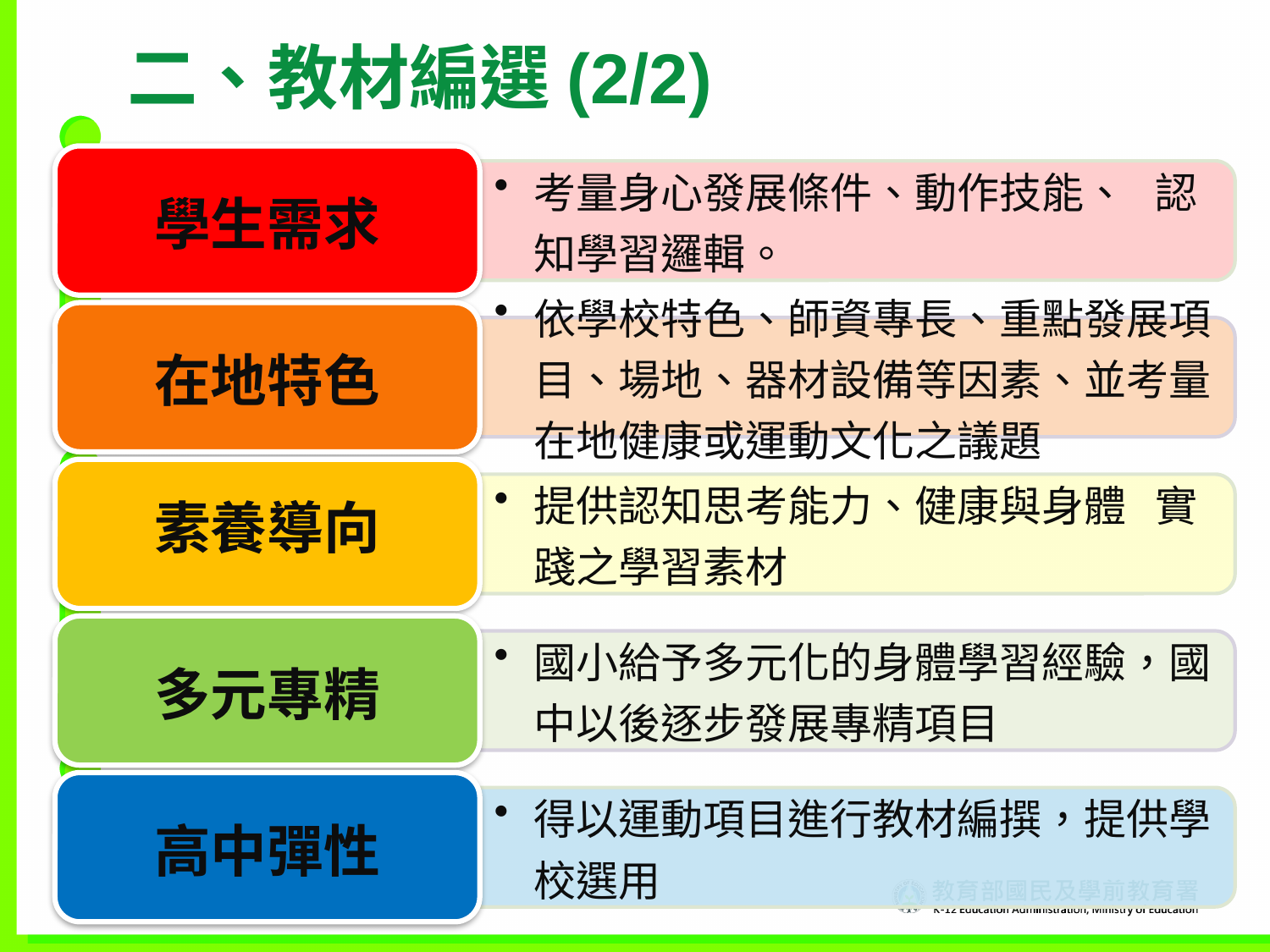

二、教材編選(2/2)
學生需求
在地特色
素養導向
多元專精
高中彈性
考量身心發展條件、動作技能、   認知學習邏輯。
依學校特色、師資專長、重點發展項目、場地、器材設備等因素、並考量在地健康或運動文化之議題
提供認知思考能力、健康與身體   實踐之學習素材
國小給予多元化的身體學習經驗，國中以後逐步發展專精項目
得以運動項目進行教材編撰，提供學校選用